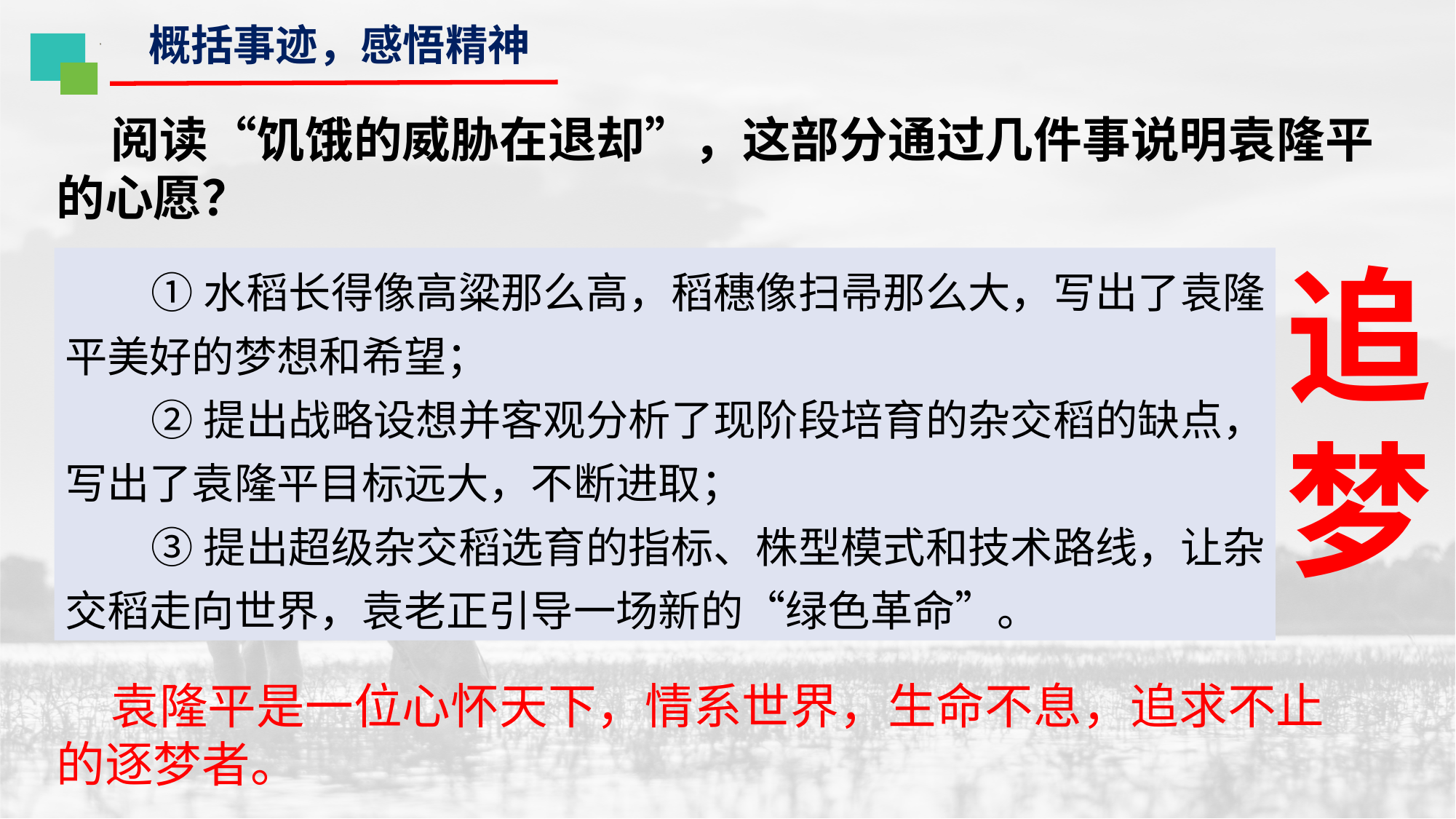

概括事迹，感悟精神

阅读“饥饿的威胁在退却”，这部分通过几件事说明袁隆平的心愿？
追梦
①水稻长得像高粱那么高，稻穗像扫帚那么大，写出了袁隆平美好的梦想和希望；
②提出战略设想并客观分析了现阶段培育的杂交稻的缺点，写出了袁隆平目标远大，不断进取；
③提出超级杂交稻选育的指标、株型模式和技术路线，让杂交稻走向世界，袁老正引导一场新的“绿色革命”。
袁隆平是一位心怀天下，情系世界，生命不息，追求不止的逐梦者。